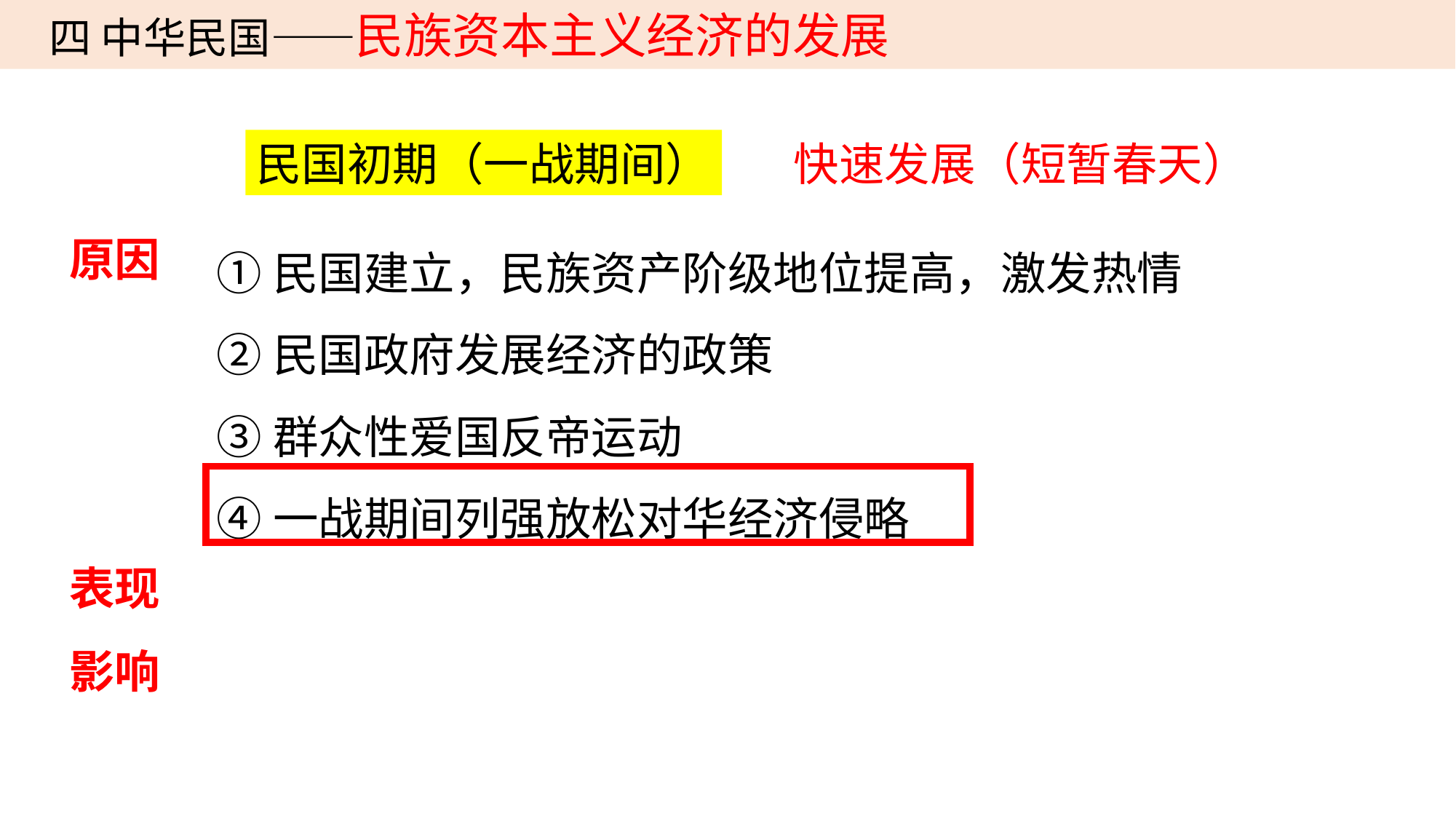

四 中华民国——民族资本主义经济的发展
民国初期（一战期间）
快速发展（短暂春天）
①民国建立，民族资产阶级地位提高，激发热情
②民国政府发展经济的政策
③群众性爱国反帝运动
④一战期间列强放松对华经济侵略
原因

表现
影响